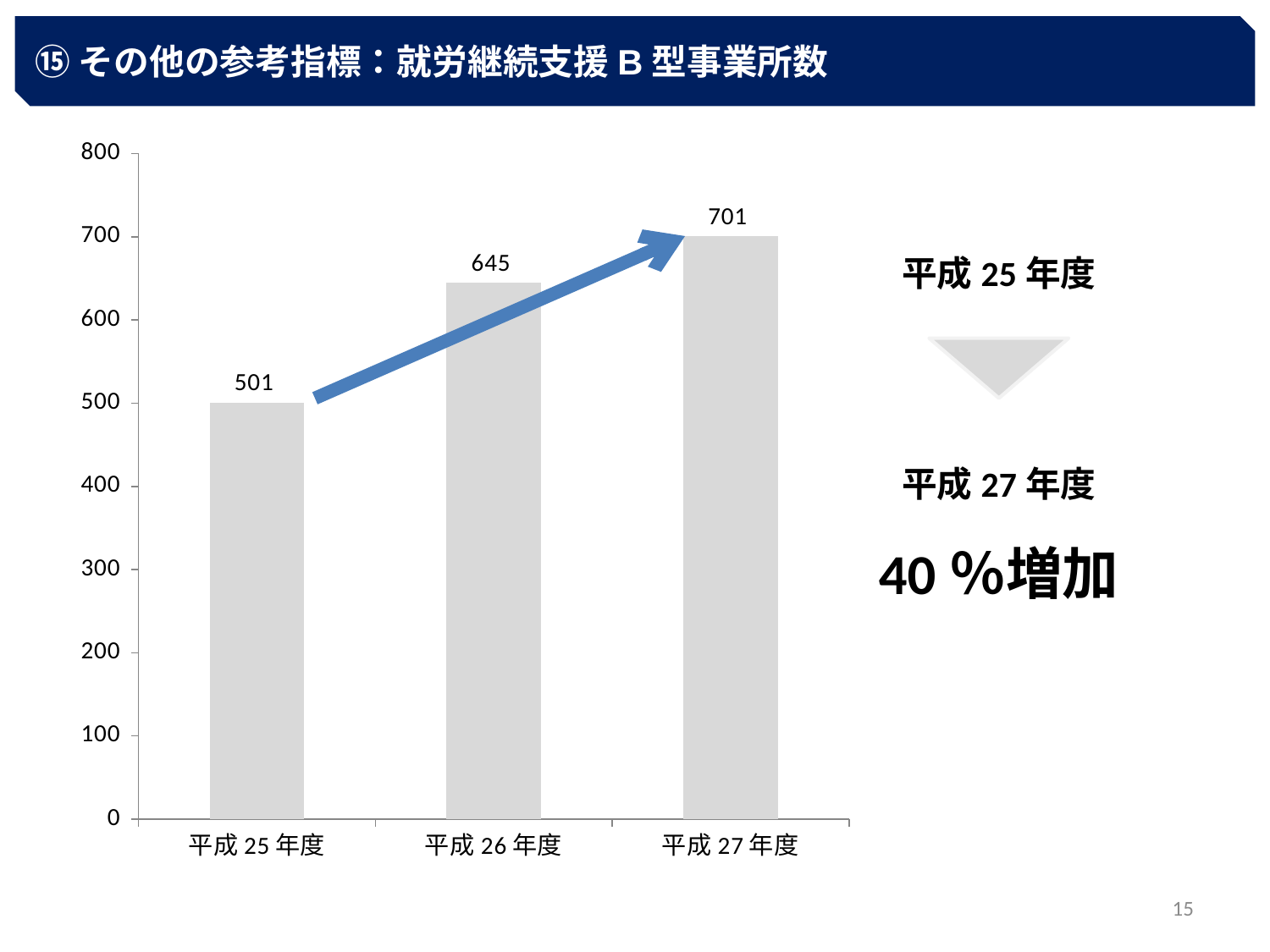

⑮その他の参考指標：就労継続支援B型事業所数

### Chart

| Category |  |
|---|---|
| 平成25年度 | 501.0 |
| 平成26年度 | 645.0 |
| 平成27年度 | 701.0 |
平成25年度

平成27年度

40％増加

15